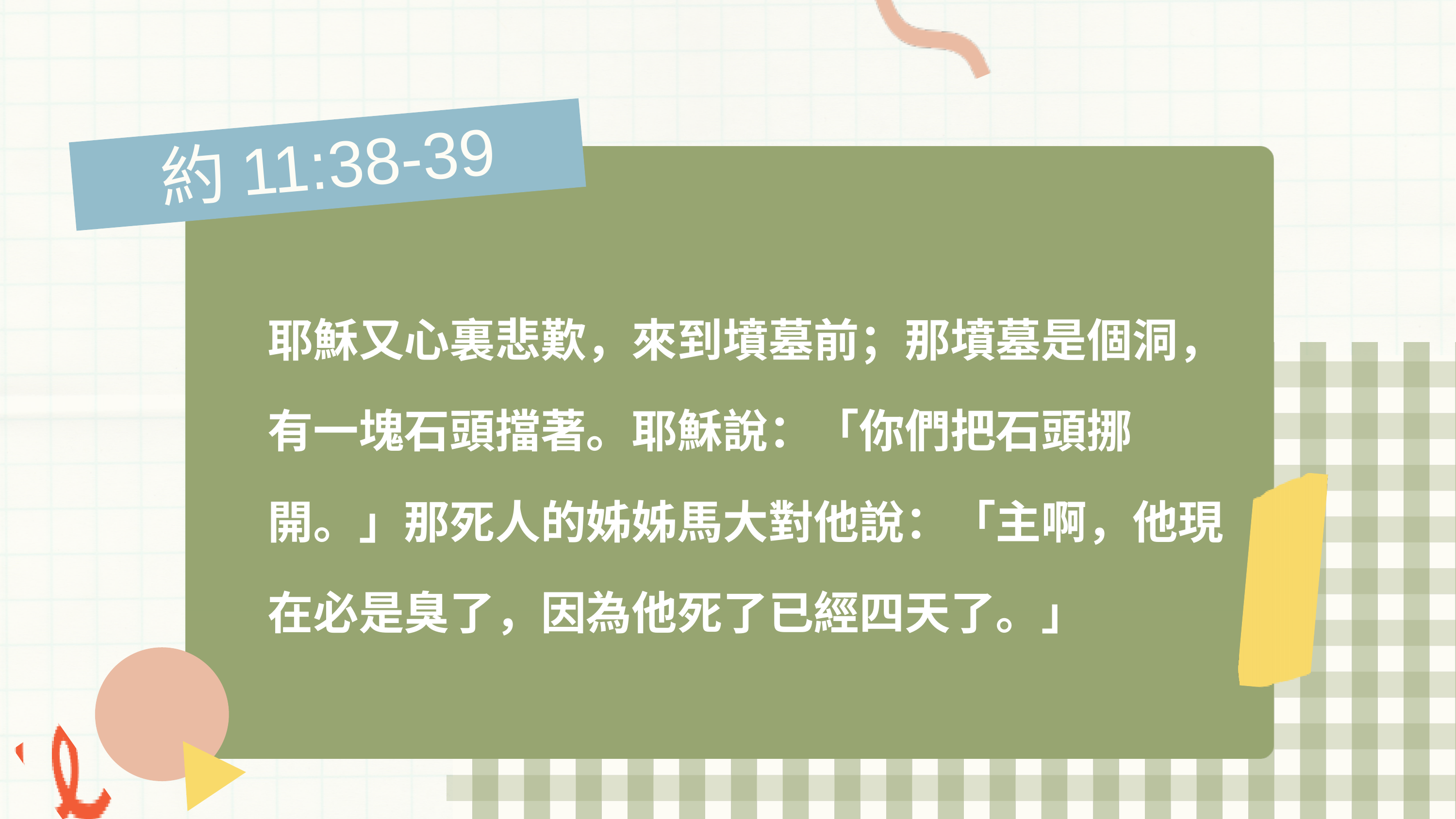

約11:38-39

耶穌又心裏悲歎，來到墳墓前；那墳墓是個洞，有一塊石頭擋著。耶穌說：「你們把石頭挪開。」那死人的姊姊馬大對他說：「主啊，他現在必是臭了，因為他死了已經四天了。」